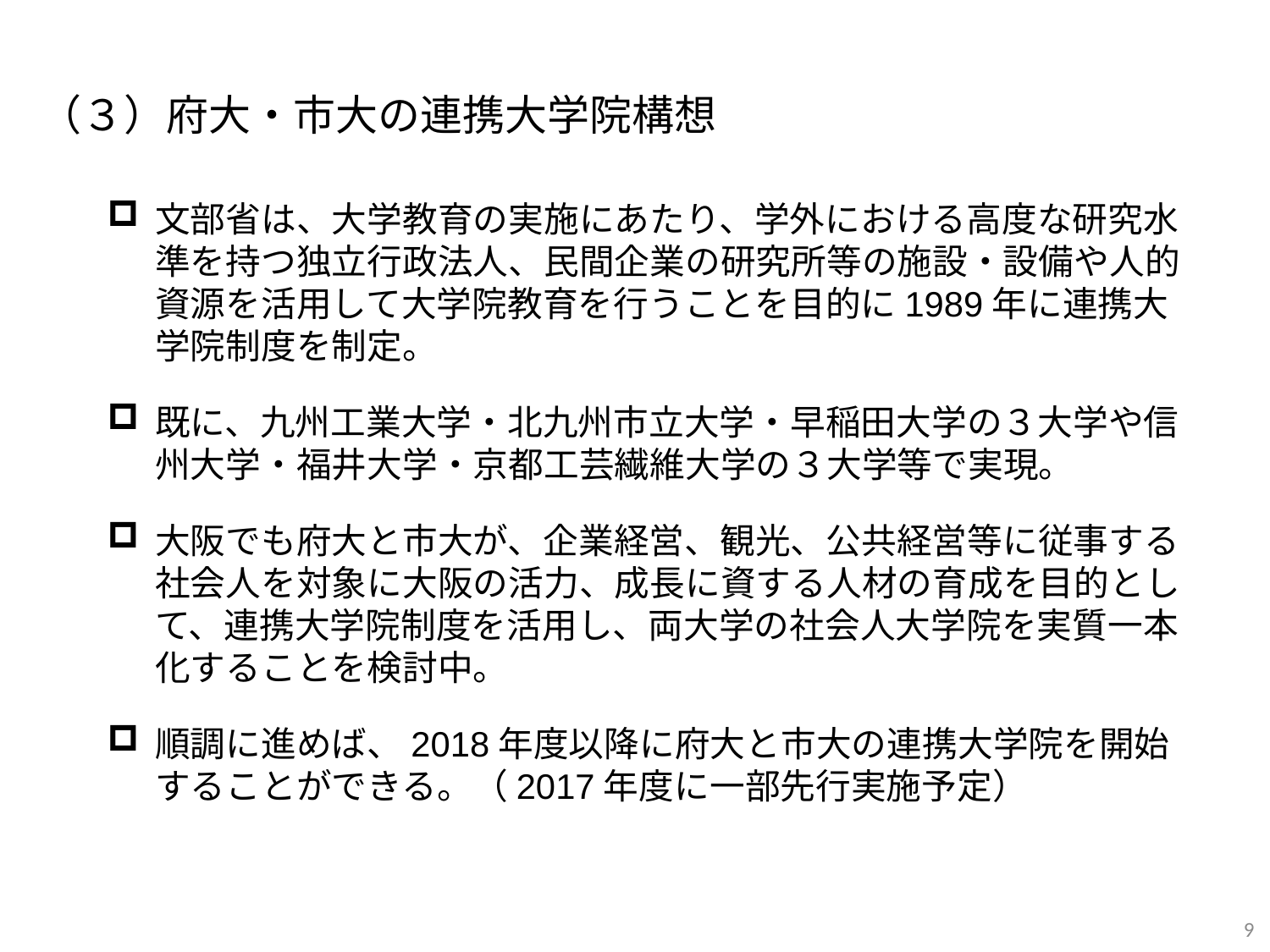

（３）府大・市大の連携大学院構想
文部省は、大学教育の実施にあたり、学外における高度な研究水準を持つ独立行政法人、民間企業の研究所等の施設・設備や人的資源を活用して大学院教育を行うことを目的に1989年に連携大学院制度を制定。

既に、九州工業大学・北九州市立大学・早稲田大学の３大学や信州大学・福井大学・京都工芸繊維大学の３大学等で実現。

大阪でも府大と市大が、企業経営、観光、公共経営等に従事する社会人を対象に大阪の活力、成長に資する人材の育成を目的として、連携大学院制度を活用し、両大学の社会人大学院を実質一本化することを検討中。

順調に進めば、2018年度以降に府大と市大の連携大学院を開始することができる。（2017年度に一部先行実施予定）
9